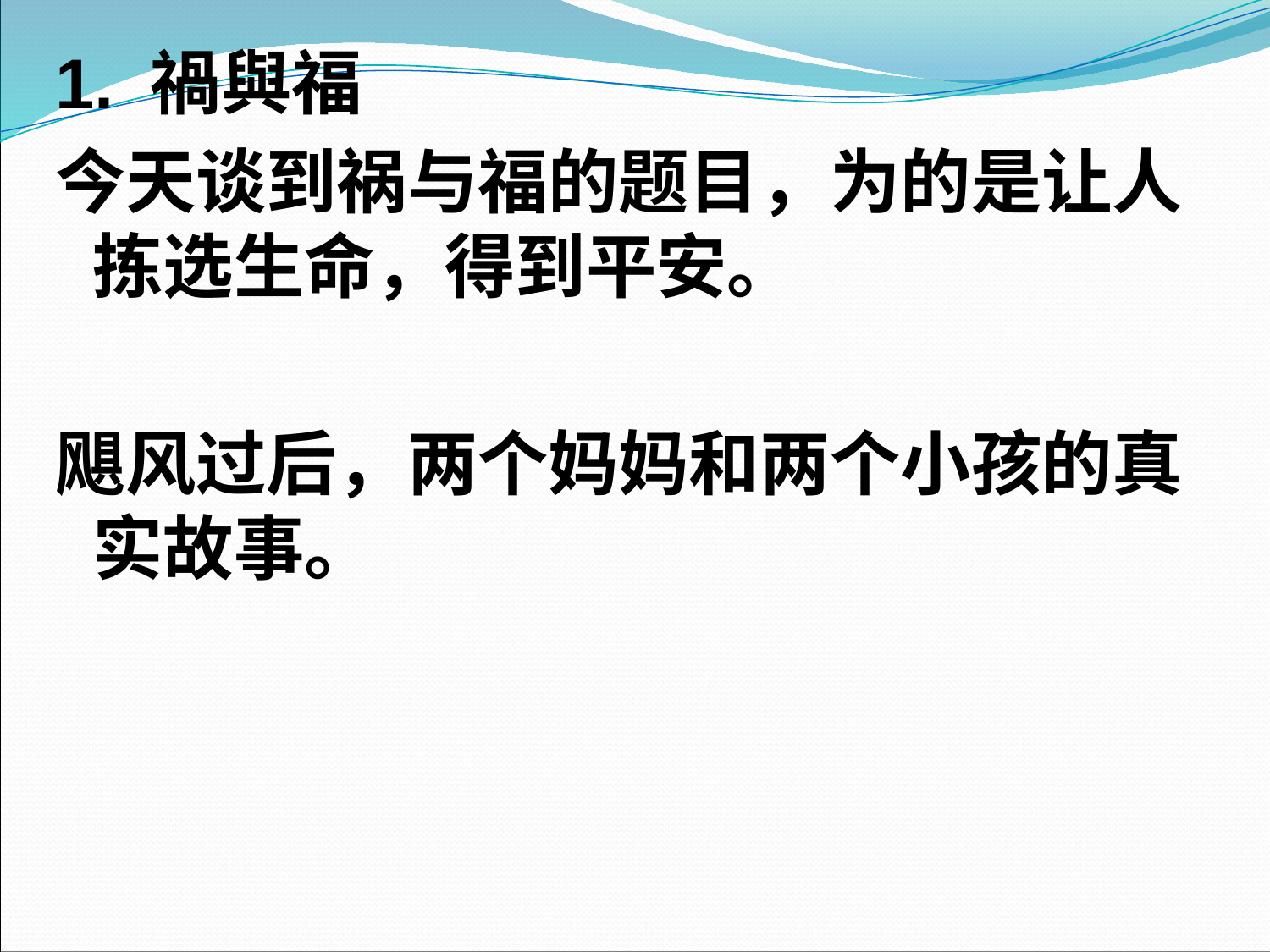

#
1. 禍與福
今天谈到祸与福的题目，为的是让人拣选生命，得到平安。

飓风过后，两个妈妈和两个小孩的真实故事。